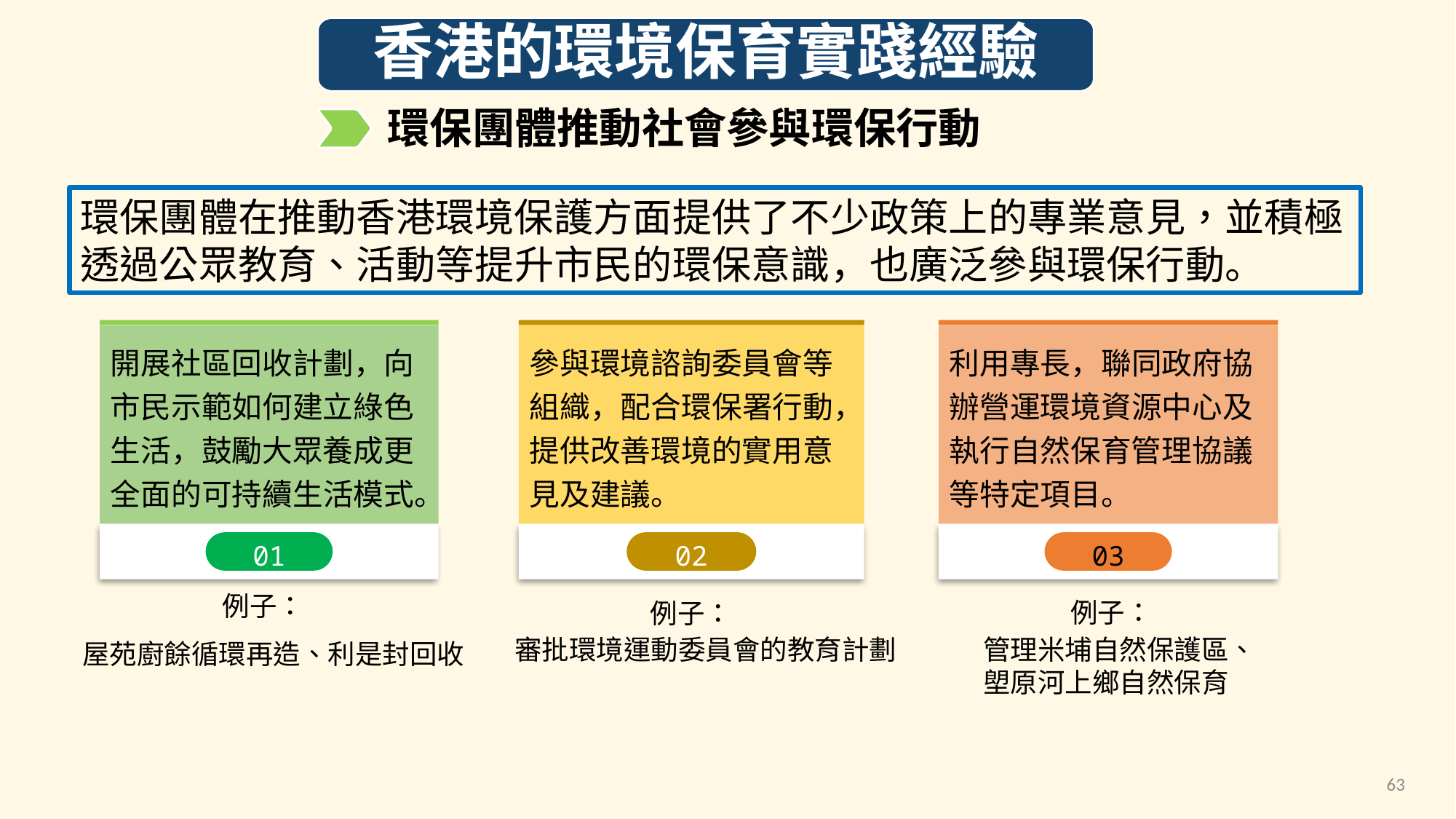

香港的環境保育實踐經驗
環保團體推動社會參與環保行動

環保團體在推動香港環境保護方面提供了不少政策上的專業意見，並積極透過公眾教育、活動等提升市民的環保意識，也廣泛參與環保行動。

開展社區回收計劃，向市民示範如何建立綠色生活，鼓勵大眾養成更全面的可持續生活模式。

01

參與環境諮詢委員會等組織，配合環保署行動，提供改善環境的實用意見及建議。

02

利用專長，聯同政府協辦營運環境資源中心及執行自然保育管理協議等特定項目。

03
例子：
例子：
例子：
管理米埔自然保護區、
塱原河上鄉自然保育
審批環境運動委員會的教育計劃
屋苑廚餘循環再造、利是封回收